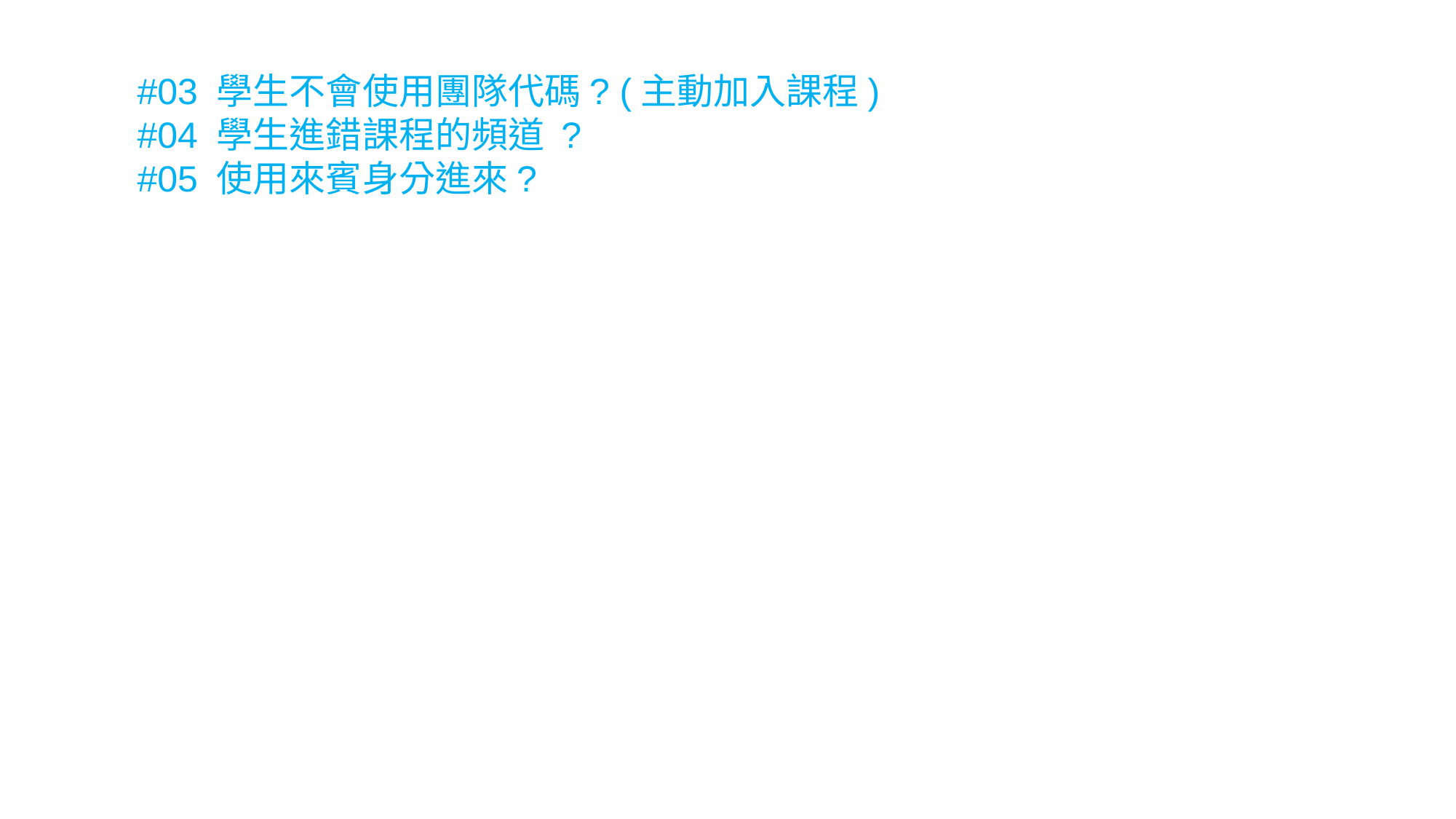

#03 學生不會使用團隊代碼? (主動加入課程)
#04 學生進錯課程的頻道 ?
#05 使用來賓身分進來?